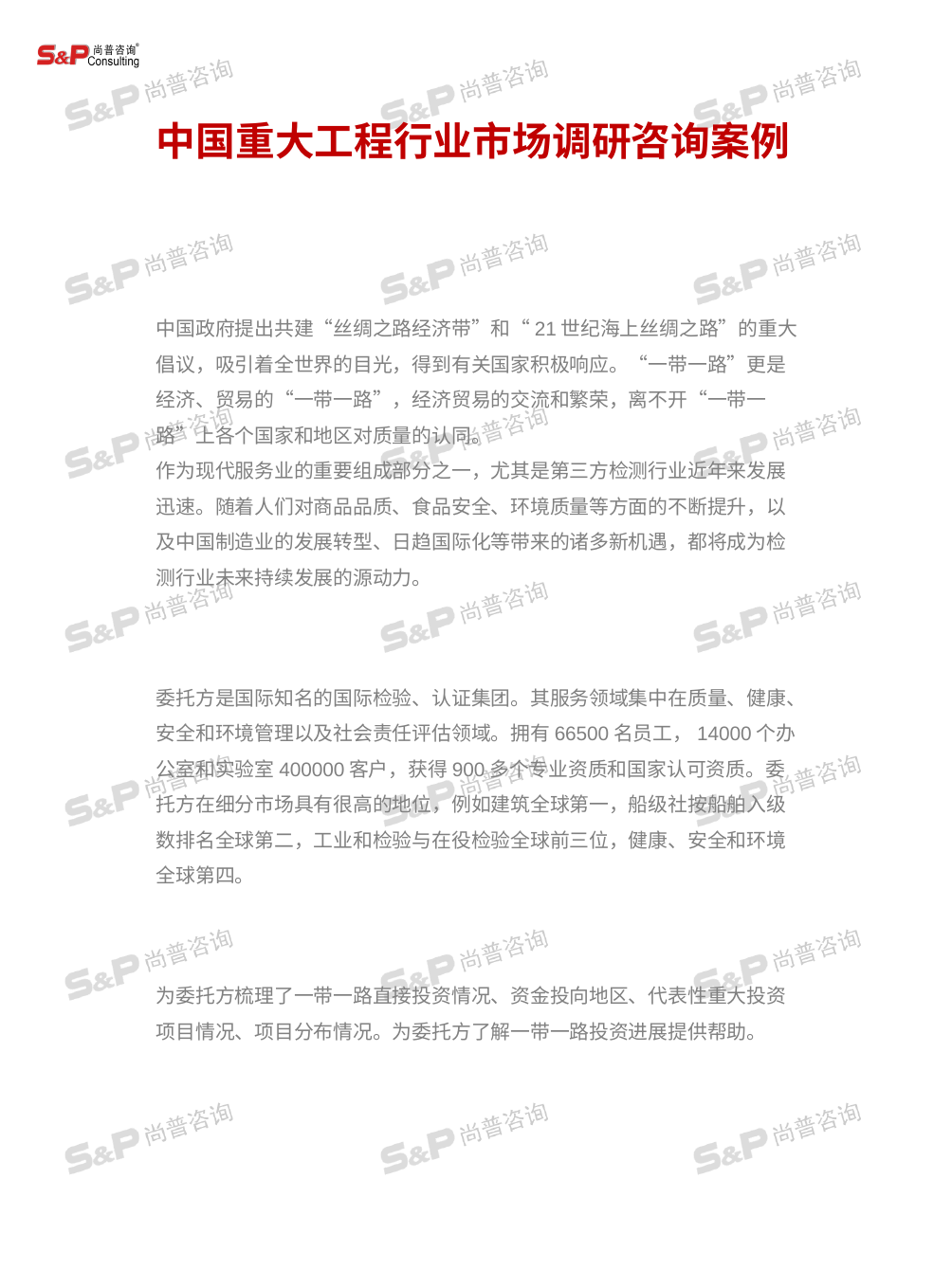

中国重大工程行业市场调研咨询案例

中国政府提出共建“丝绸之路经济带”和“21世纪海上丝绸之路”的重大倡议，吸引着全世界的目光，得到有关国家积极响应。“一带一路”更是经济、贸易的“一带一路”，经济贸易的交流和繁荣，离不开“一带一路”上各个国家和地区对质量的认同。
作为现代服务业的重要组成部分之一，尤其是第三方检测行业近年来发展迅速。随着人们对商品品质、食品安全、环境质量等方面的不断提升，以及中国制造业的发展转型、日趋国际化等带来的诸多新机遇，都将成为检测行业未来持续发展的源动力。

委托方是国际知名的国际检验、认证集团。其服务领域集中在质量、健康、安全和环境管理以及社会责任评估领域。拥有66500名员工，14000个办公室和实验室400000客户，获得900多个专业资质和国家认可资质。委托方在细分市场具有很高的地位，例如建筑全球第一，船级社按船舶入级数排名全球第二，工业和检验与在役检验全球前三位，健康、安全和环境全球第四。

为委托方梳理了一带一路直接投资情况、资金投向地区、代表性重大投资项目情况、项目分布情况。为委托方了解一带一路投资进展提供帮助。